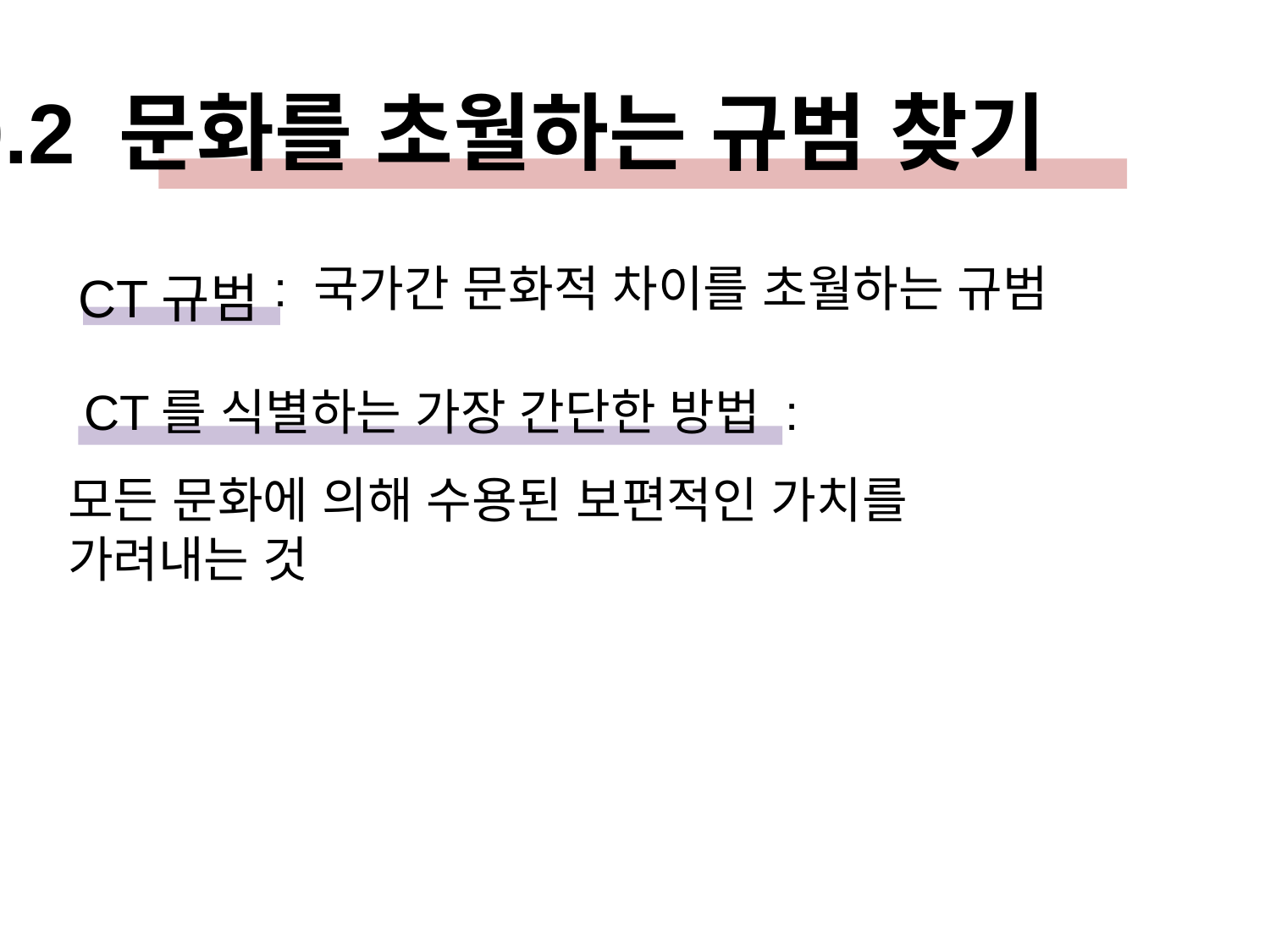

10.2 문화를 초월하는 규범 찾기

: 국가간 문화적 차이를 초월하는 규범
CT규범

CT를 식별하는 가장 간단한 방법 :

모든 문화에 의해 수용된 보편적인 가치를
가려내는 것